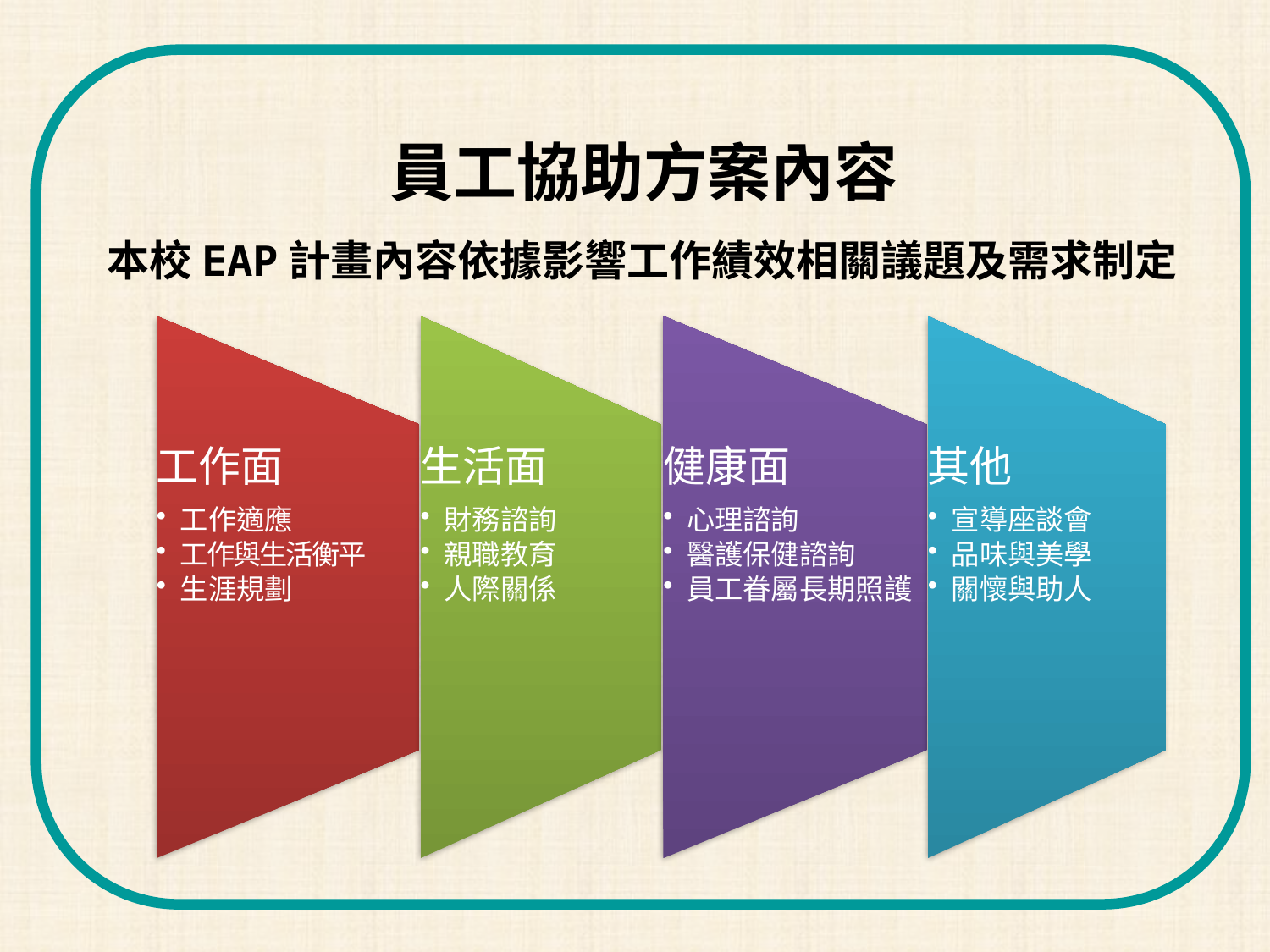

# 員工協助方案內容
本校EAP計畫內容依據影響工作績效相關議題及需求制定
工作面
工作適應
工作與生活衡平
生涯規劃
生活面
財務諮詢
親職教育
人際關係
健康面
心理諮詢
醫護保健諮詢
員工眷屬長期照護

其他
宣導座談會
品味與美學
關懷與助人